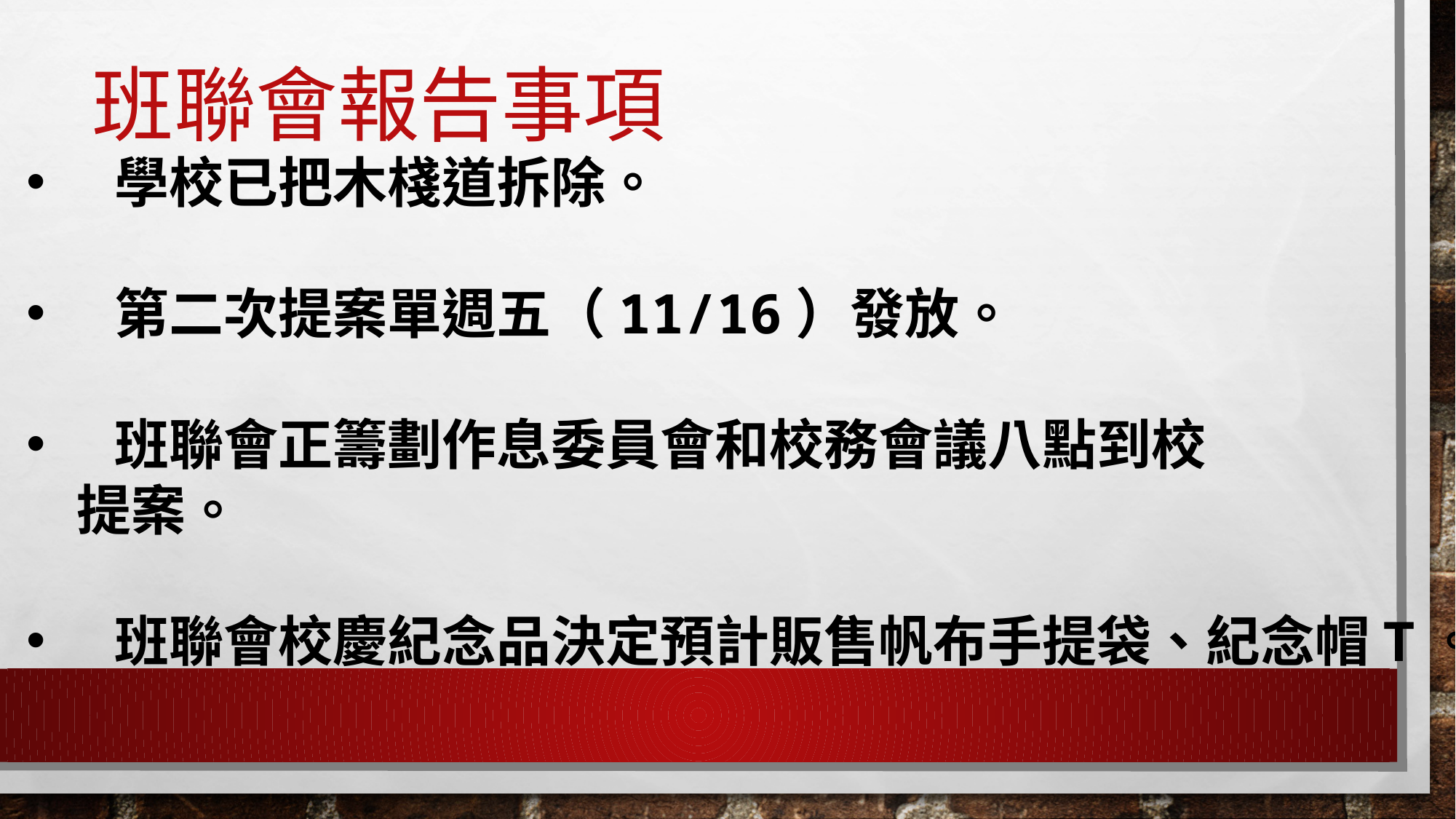

# 班聯會報告事項
學校已把木棧道拆除。

第二次提案單週五（11/16）發放。

班聯會正籌劃作息委員會和校務會議八點到校
   提案。

班聯會校慶紀念品決定預計販售帆布手提袋、紀念帽T。